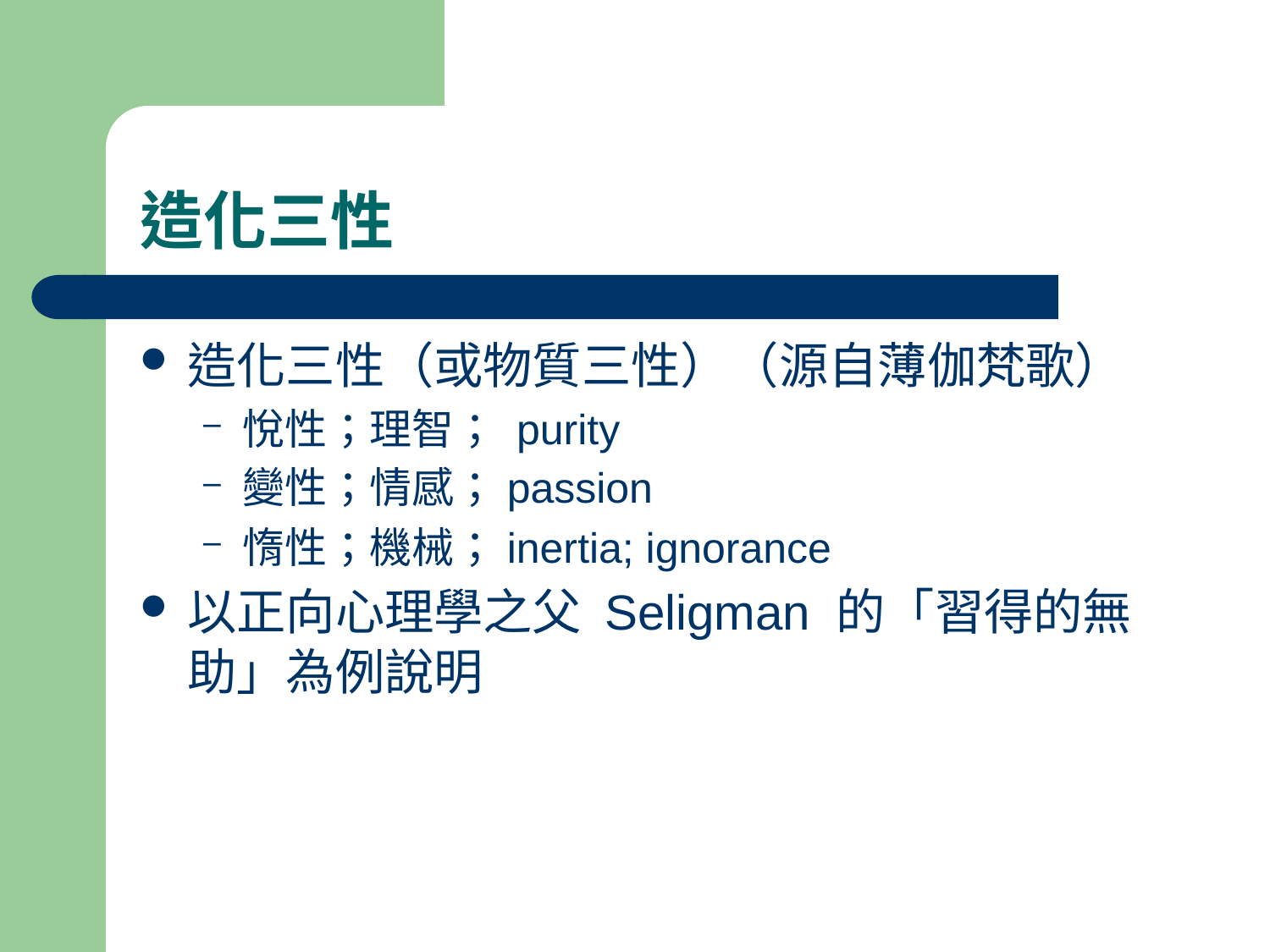

# 造化三性
造化三性（或物質三性）（源自薄伽梵歌）
悅性；理智； purity
變性；情感；passion
惰性；機械；inertia; ignorance
以正向心理學之父 Seligman 的「習得的無助」為例說明